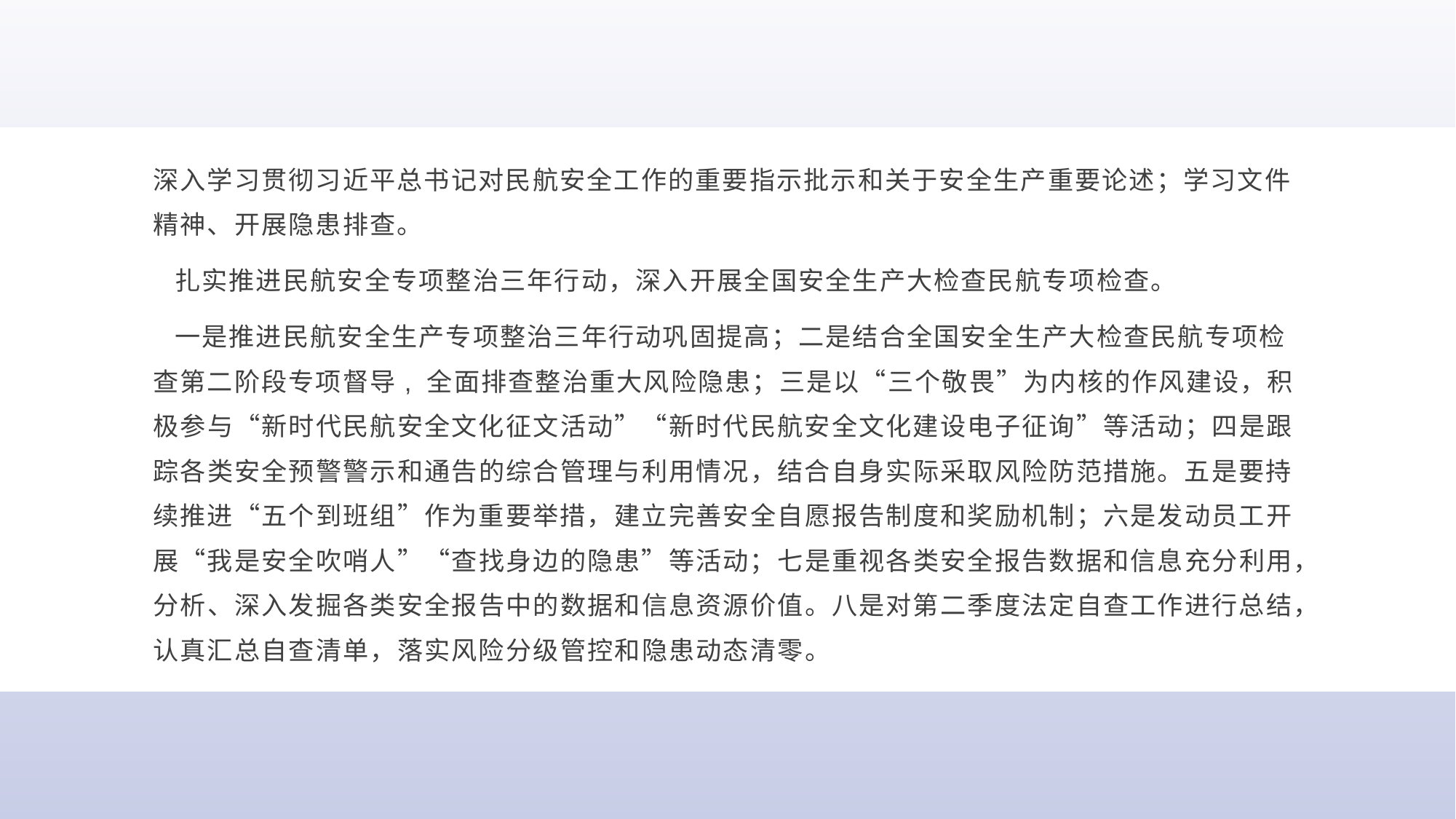

深入学习贯彻习近平总书记对民航安全工作的重要指示批示和关于安全生产重要论述；学习文件精神、开展隐患排查。
  扎实推进民航安全专项整治三年行动，深入开展全国安全生产大检查民航专项检查。
  一是推进民航安全生产专项整治三年行动巩固提高；二是结合全国安全生产大检查民航专项检查第二阶段专项督导, 全面排查整治重大风险隐患；三是以“三个敬畏”为内核的作风建设，积极参与“新时代民航安全文化征文活动”“新时代民航安全文化建设电子征询”等活动；四是跟踪各类安全预警警示和通告的综合管理与利用情况，结合自身实际采取风险防范措施。五是要持续推进“五个到班组”作为重要举措，建立完善安全自愿报告制度和奖励机制；六是发动员工开展“我是安全吹哨人”“查找身边的隐患”等活动；七是重视各类安全报告数据和信息充分利用，分析、深入发掘各类安全报告中的数据和信息资源价值。八是对第二季度法定自查工作进行总结，认真汇总自查清单，落实风险分级管控和隐患动态清零。